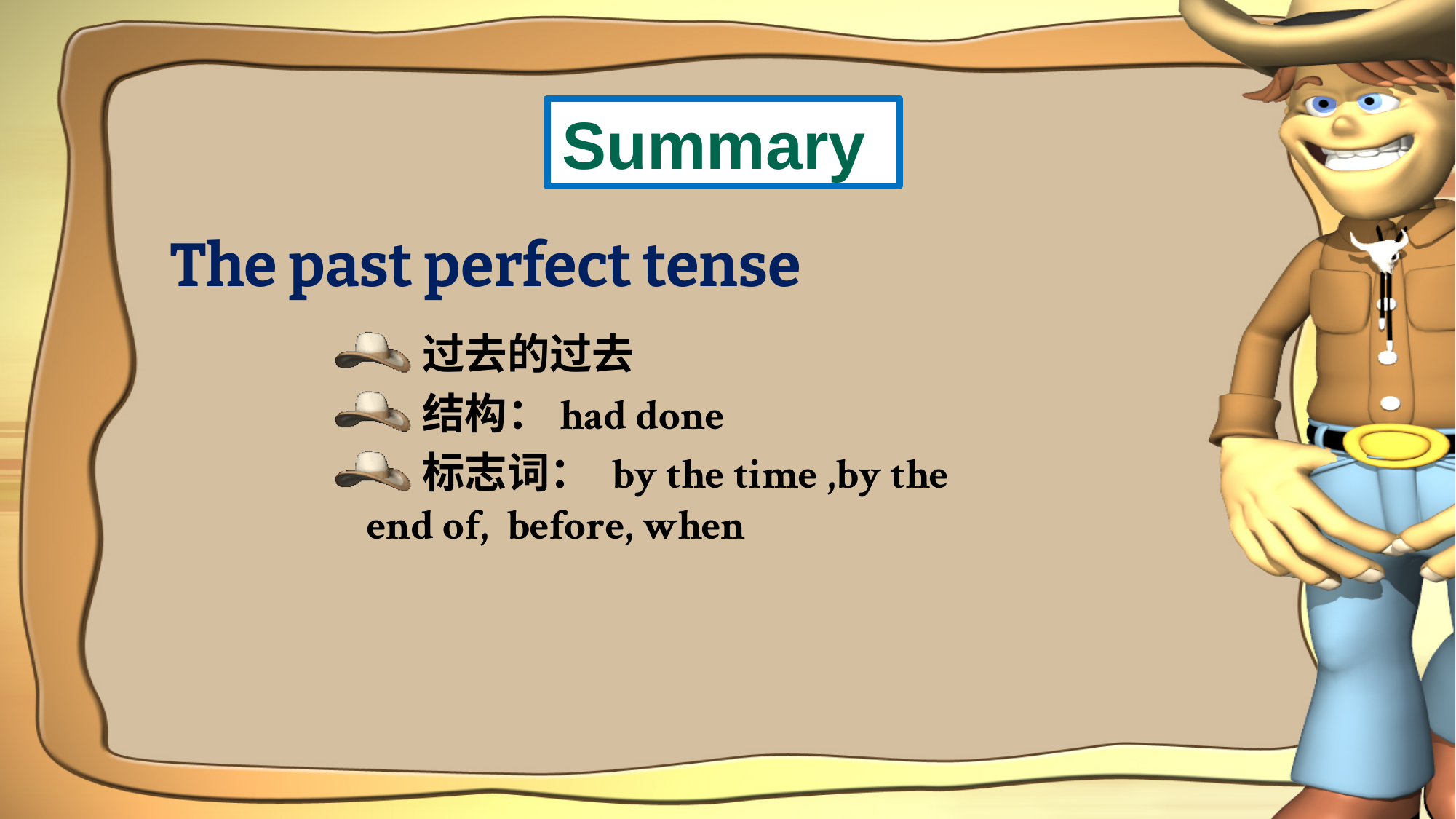

# Summary
The past perfect tense

过去的过去
结构：had done
标志词： by the time ,by the end of,  before, when